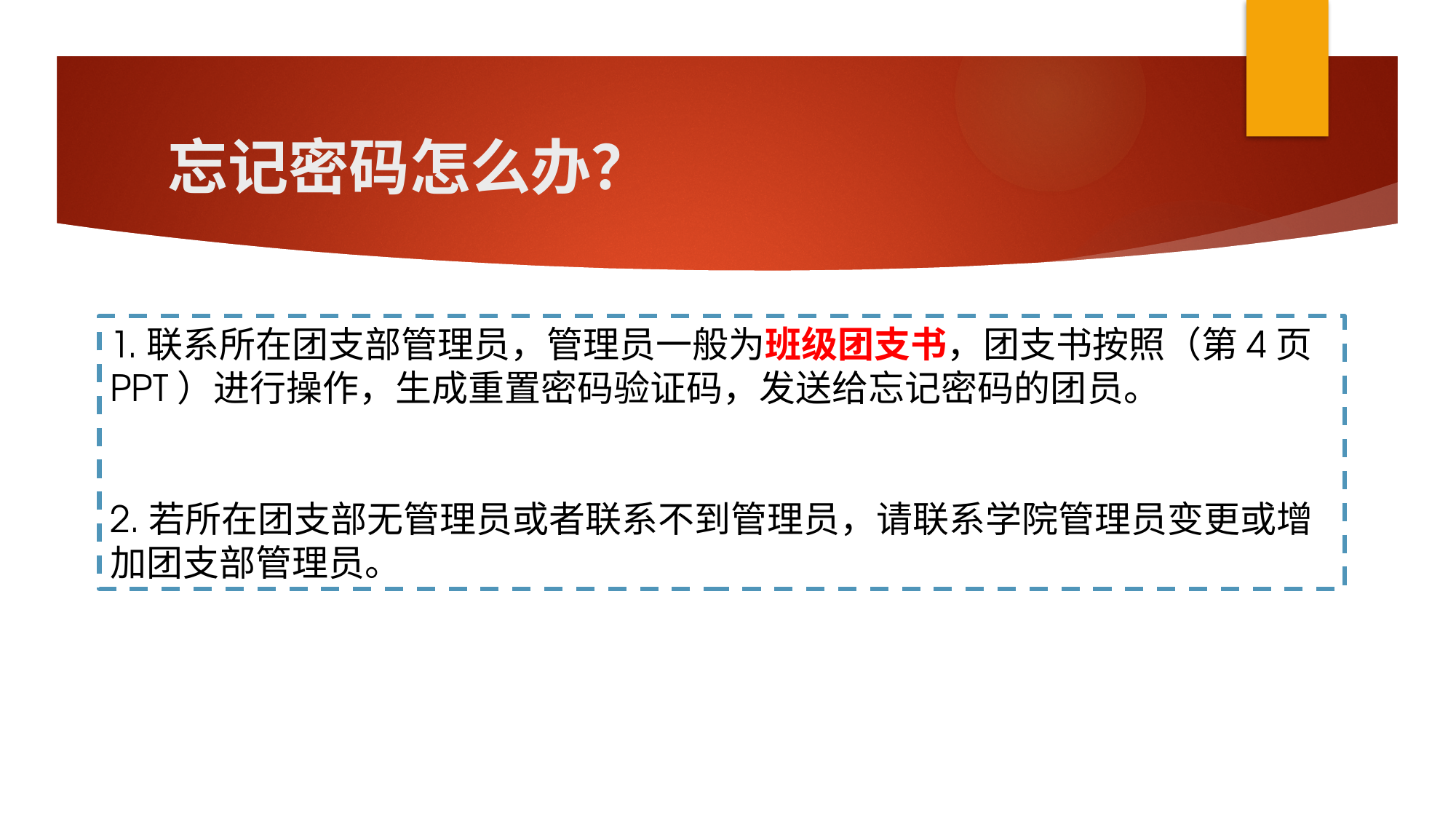

# 忘记密码怎么办？
1.联系所在团支部管理员，管理员一般为班级团支书，团支书按照（第4页PPT）进行操作，生成重置密码验证码，发送给忘记密码的团员。

2.若所在团支部无管理员或者联系不到管理员，请联系学院管理员变更或增加团支部管理员。